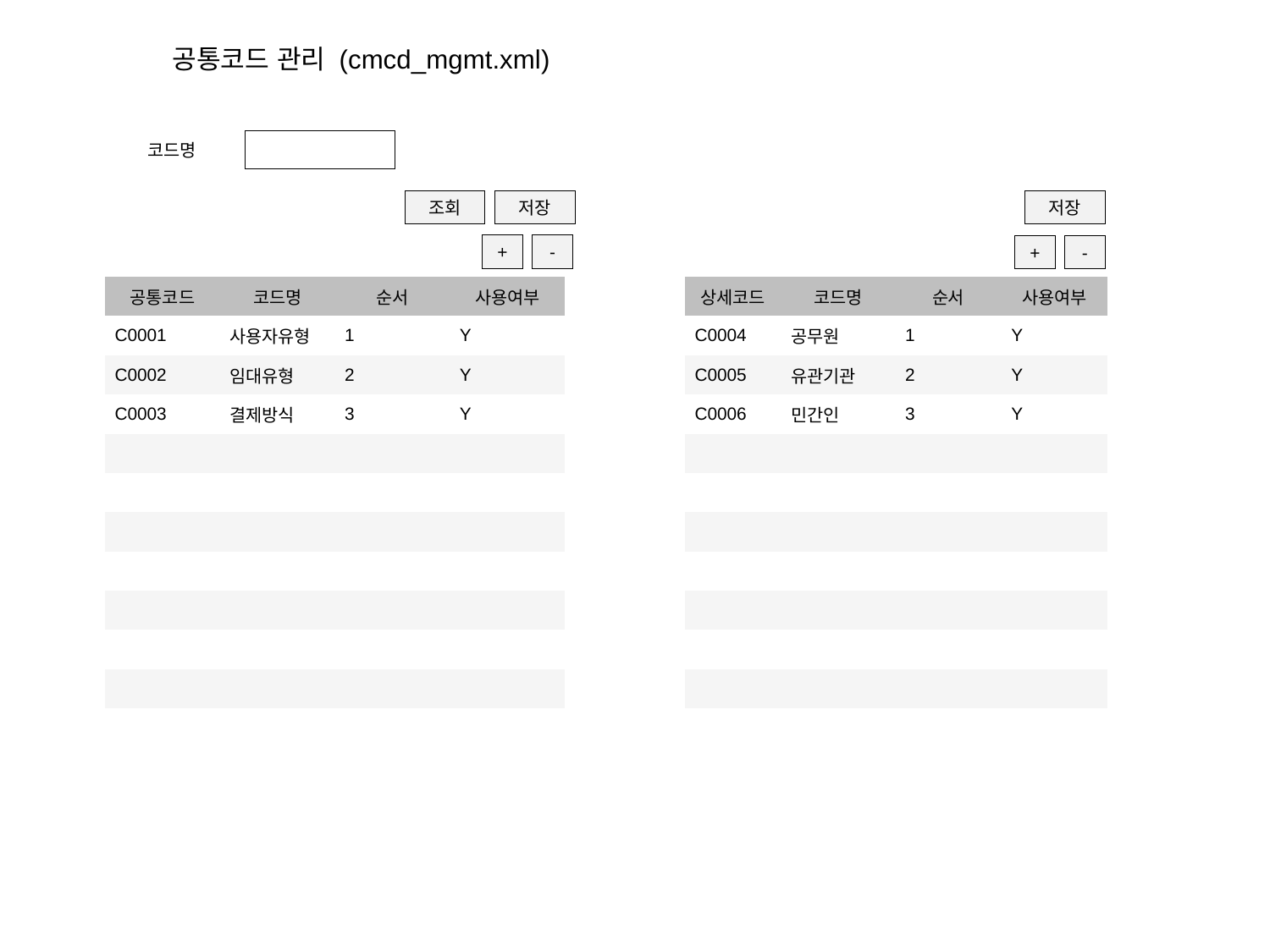

공통코드 관리 (cmcd_mgmt.xml)

코드명
조회
저장
저장
+
-
+
-
| 공통코드 | 코드명 | 순서 | 사용여부 |
| --- | --- | --- | --- |
| C0001 | 사용자유형 | 1 | Y |
| C0002 | 임대유형 | 2 | Y |
| C0003 | 결제방식 | 3 | Y |
|  |  |  |  |
|  |  |  |  |
|  |  |  |  |
|  |  |  |  |
|  |  |  |  |
|  |  |  |  |
|  |  |  |  |
|  |  |  |  |
|  |  |  |  |
|  |  |  |  |
|  |  |  |  |
| 상세코드 | 코드명 | 순서 | 사용여부 |
| --- | --- | --- | --- |
| C0004 | 공무원 | 1 | Y |
| C0005 | 유관기관 | 2 | Y |
| C0006 | 민간인 | 3 | Y |
|  |  |  |  |
|  |  |  |  |
|  |  |  |  |
|  |  |  |  |
|  |  |  |  |
|  |  |  |  |
|  |  |  |  |
|  |  |  |  |
|  |  |  |  |
|  |  |  |  |
|  |  |  |  |